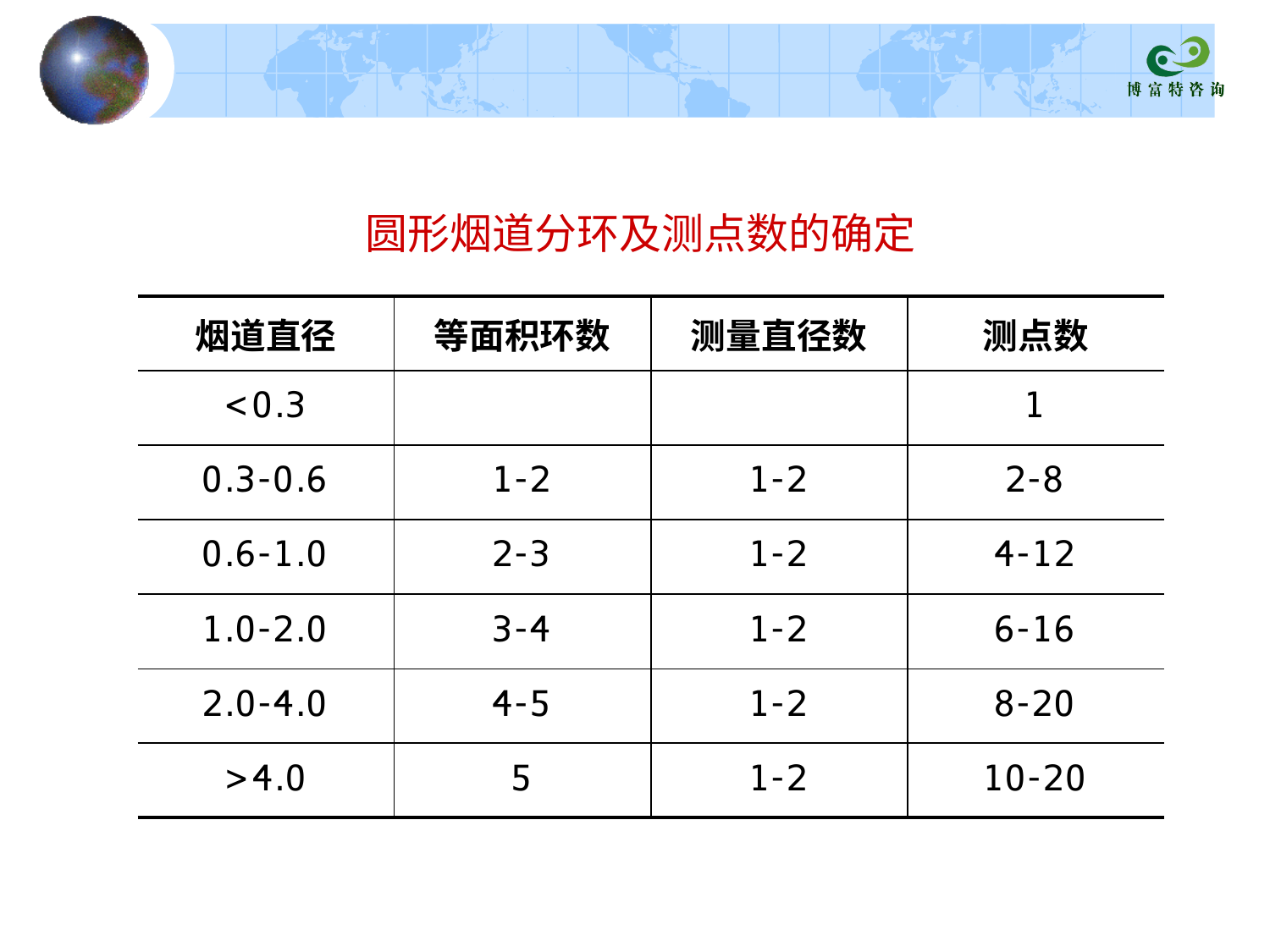

圆形烟道分环及测点数的确定
| 烟道直径 | 等面积环数 | 测量直径数 | 测点数 |
| --- | --- | --- | --- |
| <0.3 |  |  | 1 |
| 0.3-0.6 | 1-2 | 1-2 | 2-8 |
| 0.6-1.0 | 2-3 | 1-2 | 4-12 |
| 1.0-2.0 | 3-4 | 1-2 | 6-16 |
| 2.0-4.0 | 4-5 | 1-2 | 8-20 |
| >4.0 | 5 | 1-2 | 10-20 |